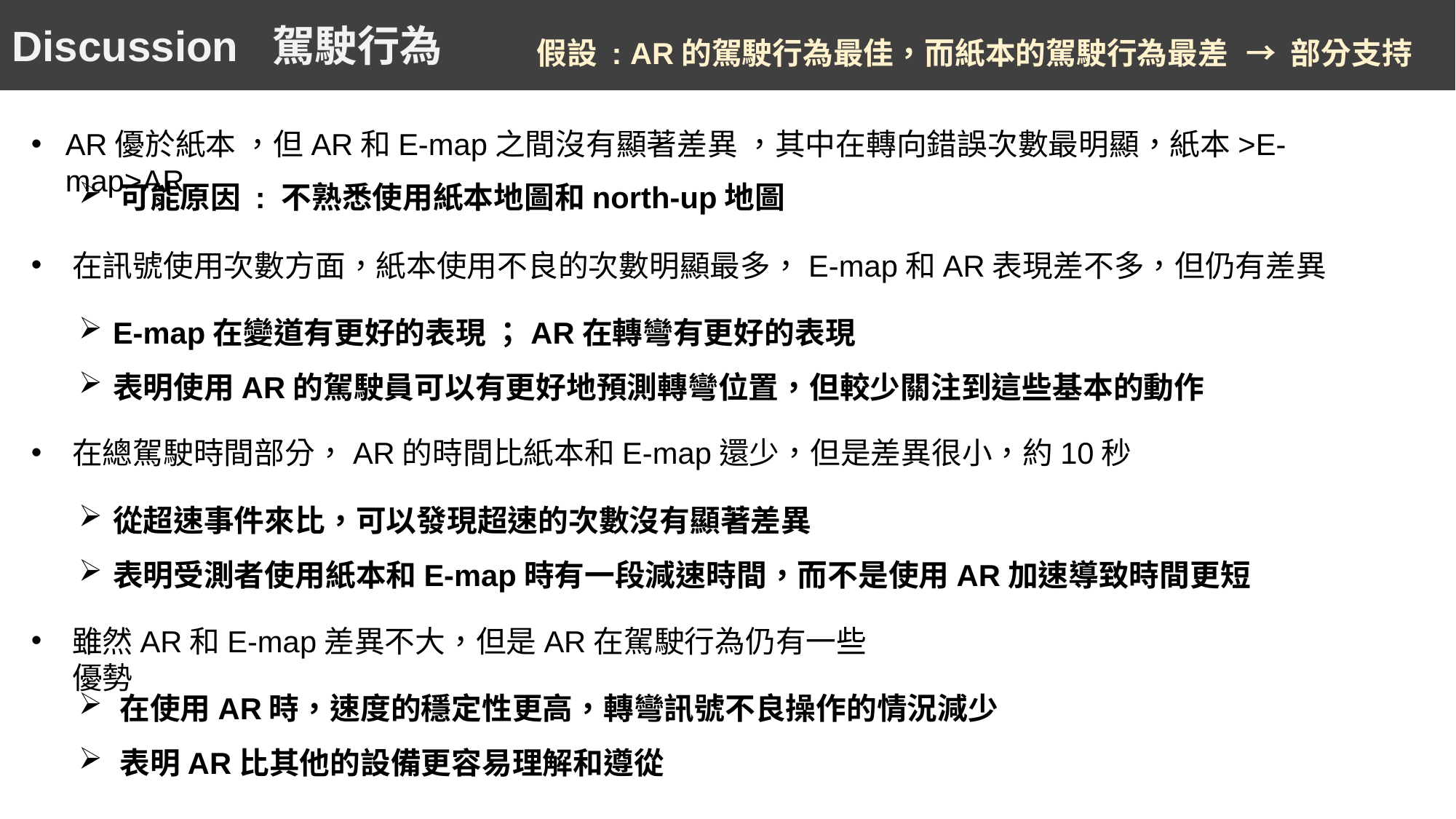

Discussion
假設 : AR的駕駛行為最佳，而紙本的駕駛行為最差
→ 部分支持
駕駛行為
AR優於紙本 ，但AR和E-map之間沒有顯著差異 ，其中在轉向錯誤次數最明顯，紙本>E-map>AR
可能原因 : 不熟悉使用紙本地圖和north-up地圖
在訊號使用次數方面，紙本使用不良的次數明顯最多，E-map和AR表現差不多，但仍有差異
E-map在變道有更好的表現 ；AR在轉彎有更好的表現
表明使用AR的駕駛員可以有更好地預測轉彎位置，但較少關注到這些基本的動作
在總駕駛時間部分，AR的時間比紙本和E-map還少，但是差異很小，約10秒
從超速事件來比，可以發現超速的次數沒有顯著差異
表明受測者使用紙本和E-map時有一段減速時間，而不是使用AR加速導致時間更短
雖然AR和E-map差異不大，但是AR在駕駛行為仍有一些優勢
在使用AR時，速度的穩定性更高，轉彎訊號不良操作的情況減少
表明AR比其他的設備更容易理解和遵從